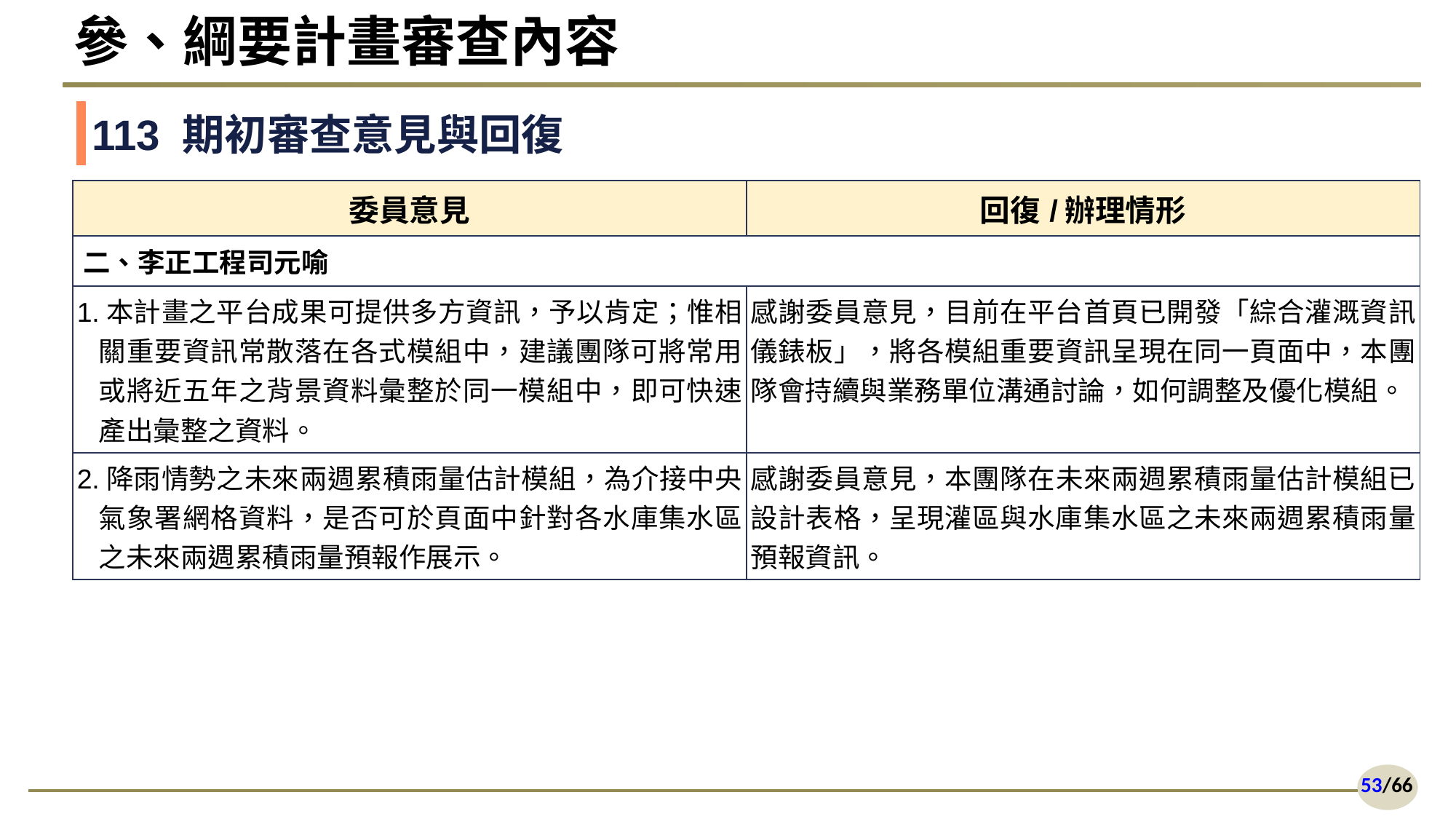

# 參、綱要計畫審查內容
113 期初審查意見與回復
| 委員意見 | 回復/辦理情形 |
| --- | --- |
| 二、李正工程司元喻 |  |
| 1.本計畫之平台成果可提供多方資訊，予以肯定；惟相關重要資訊常散落在各式模組中，建議團隊可將常用或將近五年之背景資料彙整於同一模組中，即可快速產出彙整之資料。 | 感謝委員意見，目前在平台首頁已開發「綜合灌溉資訊儀錶板」，將各模組重要資訊呈現在同一頁面中，本團隊會持續與業務單位溝通討論，如何調整及優化模組。 |
| 2.降雨情勢之未來兩週累積雨量估計模組，為介接中央氣象署網格資料，是否可於頁面中針對各水庫集水區之未來兩週累積雨量預報作展示。 | 感謝委員意見，本團隊在未來兩週累積雨量估計模組已設計表格，呈現灌區與水庫集水區之未來兩週累積雨量預報資訊。 |
53/66